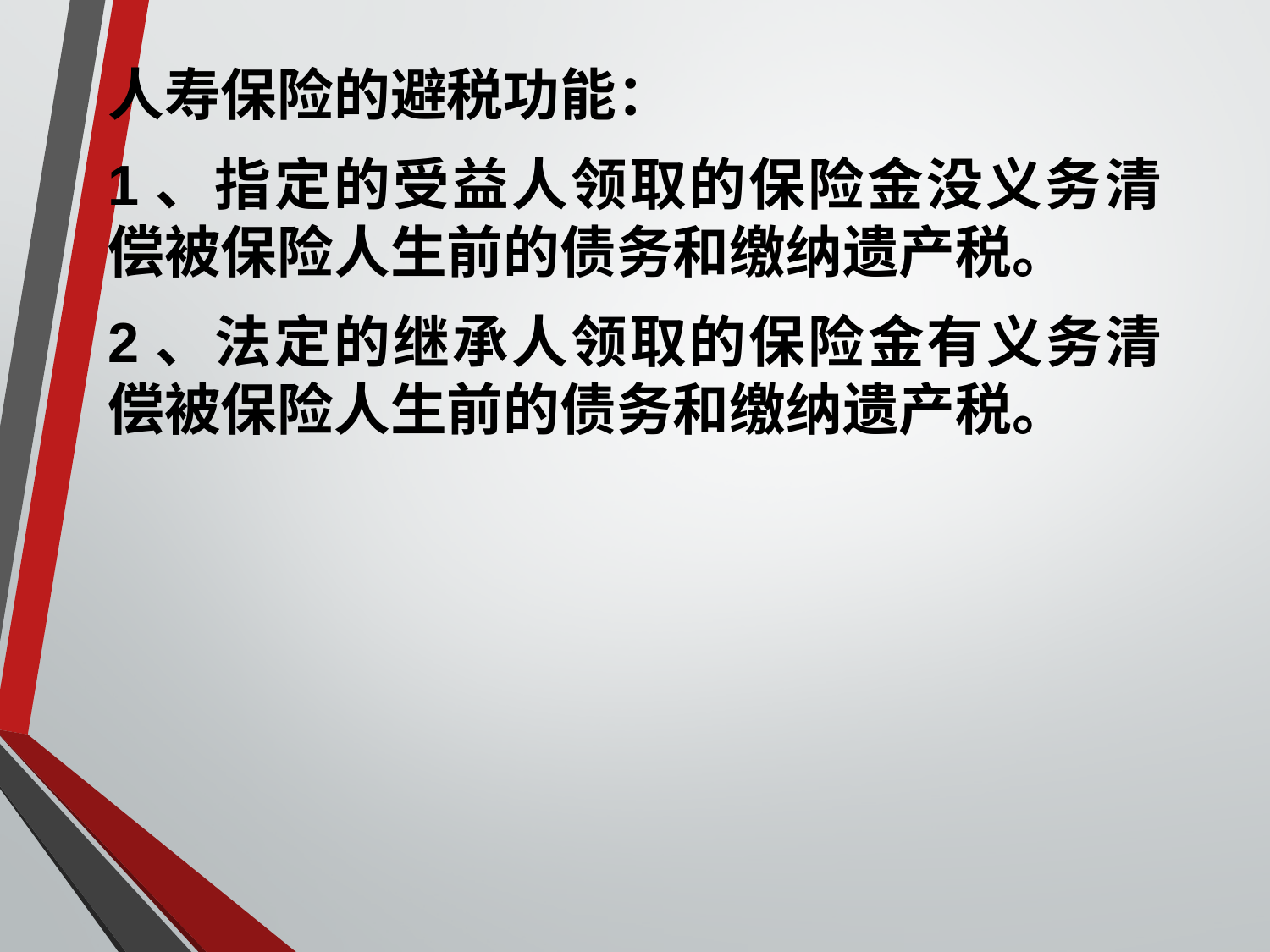

人寿保险的避税功能：
1、指定的受益人领取的保险金没义务清偿被保险人生前的债务和缴纳遗产税。
2、法定的继承人领取的保险金有义务清偿被保险人生前的债务和缴纳遗产税。